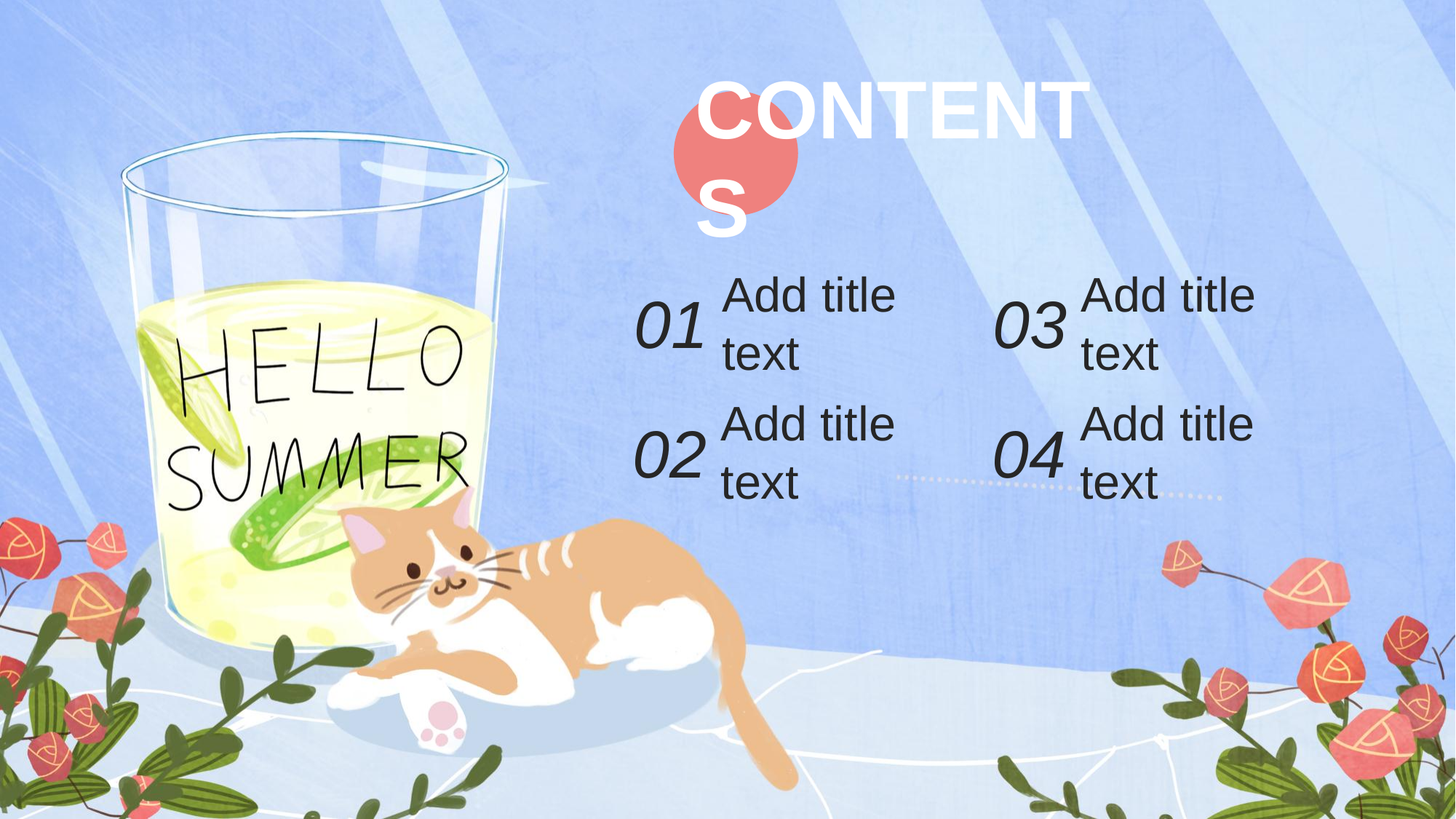

行业PPT模板http://www.1ppt.com/hangye/

CONTENTS
Add title text
Add title text
01
03
Add title text
Add title text
02
04